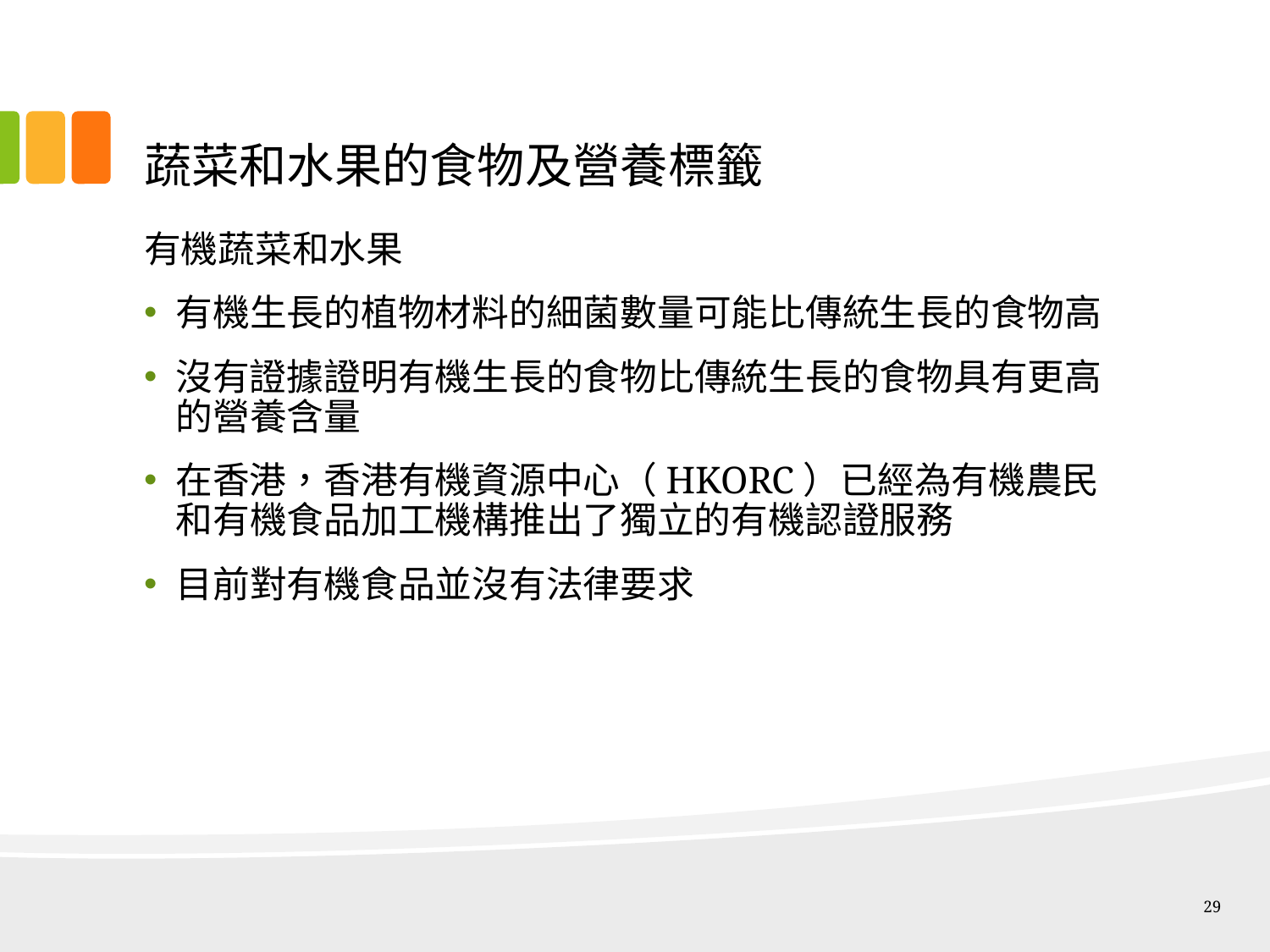

# 蔬菜和水果的食物及營養標籤
有機蔬菜和水果
有機生長的植物材料的細菌數量可能比傳統生長的食物高
沒有證據證明有機生長的食物比傳統生長的食物具有更高的營養含量
在香港，香港有機資源中心（HKORC）已經為有機農民和有機食品加工機構推出了獨立的有機認證服務
目前對有機食品並沒有法律要求
29